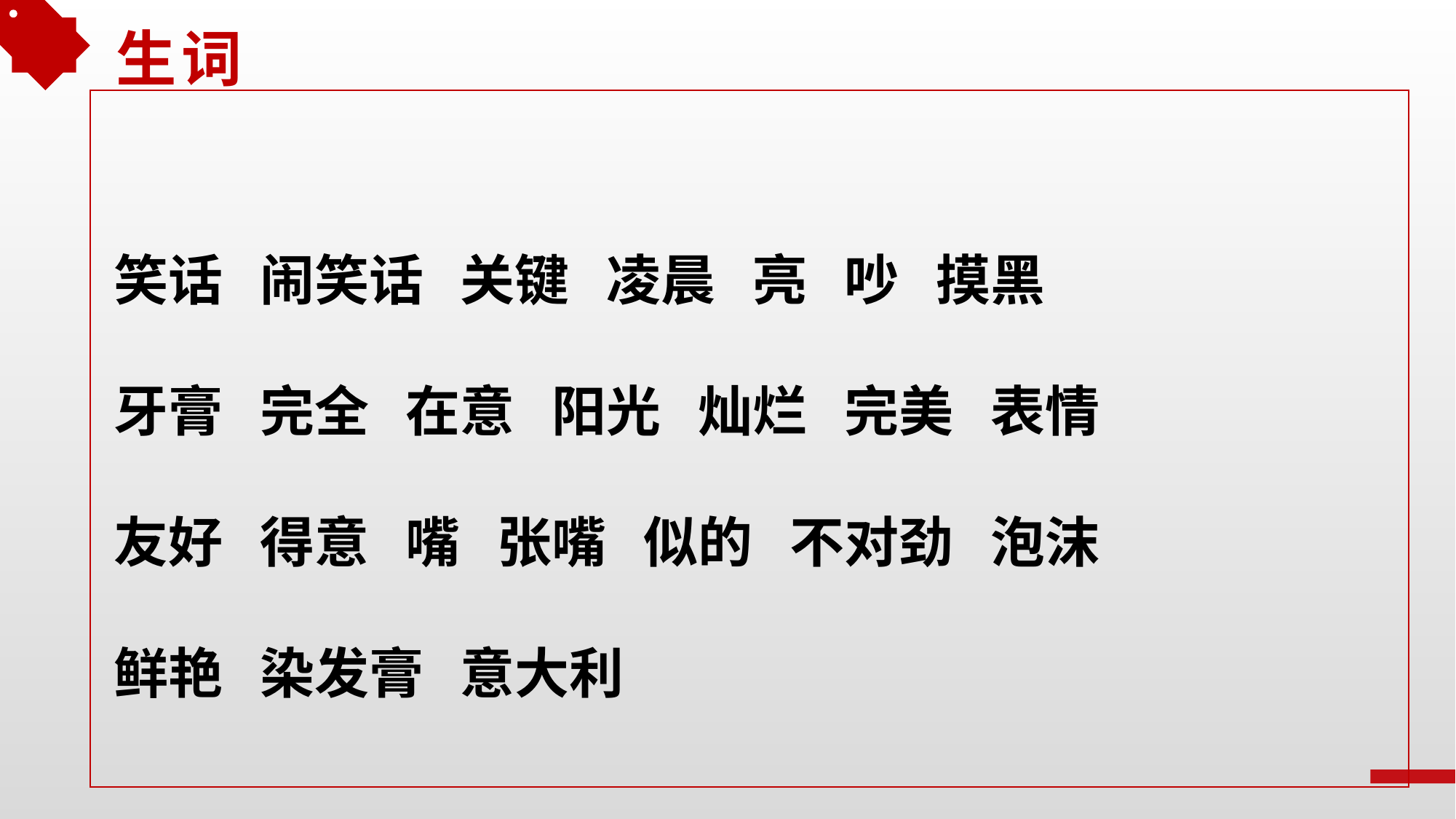

生词

笑话   闹笑话   关键   凌晨   亮   吵   摸黑
牙膏   完全   在意   阳光   灿烂   完美   表情
友好   得意   嘴   张嘴   似的   不对劲   泡沫
鲜艳   染发膏   意大利